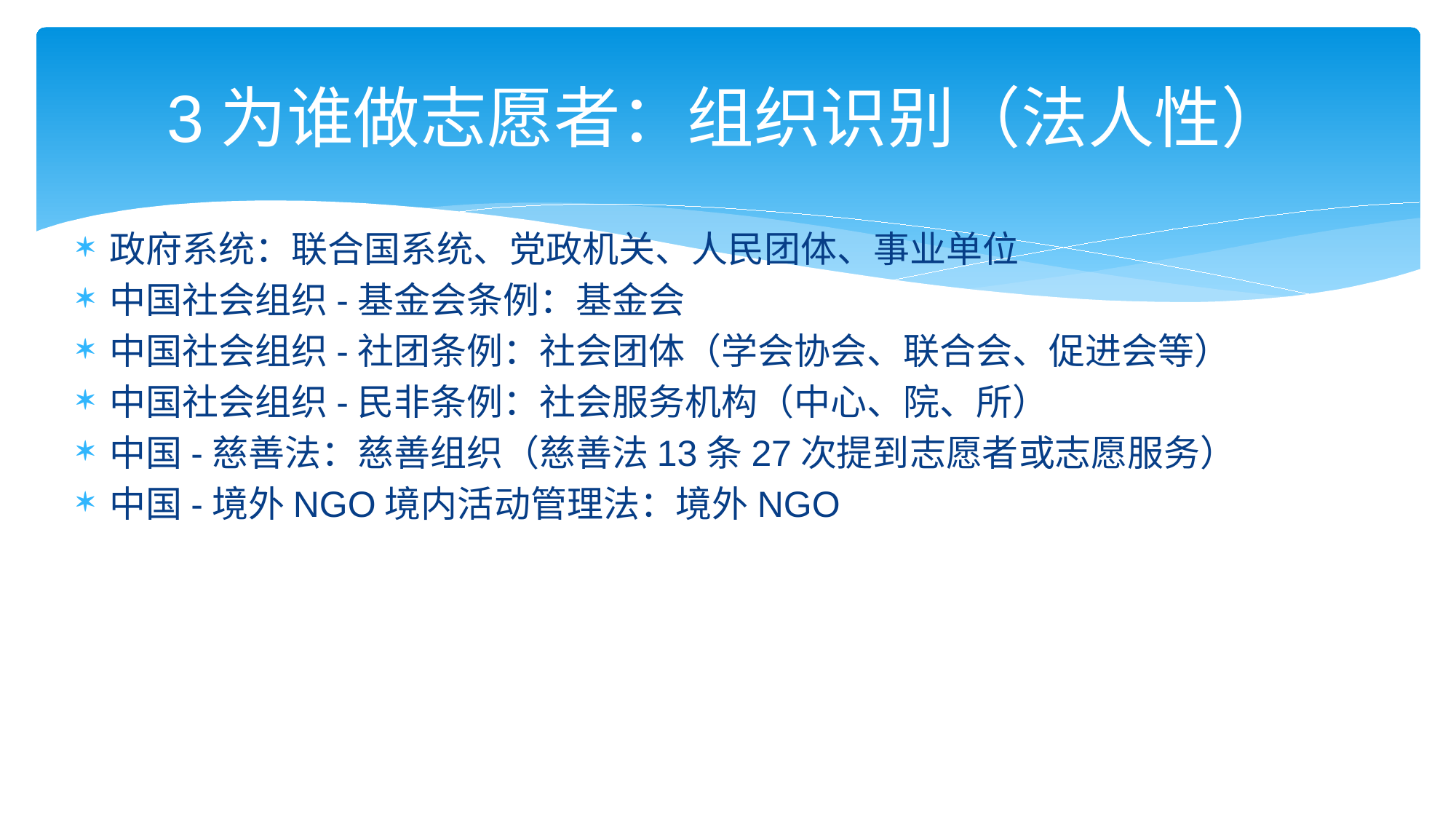

# 3为谁做志愿者：组织识别（法人性）
政府系统：联合国系统、党政机关、人民团体、事业单位
中国社会组织-基金会条例：基金会
中国社会组织-社团条例：社会团体（学会协会、联合会、促进会等）
中国社会组织-民非条例：社会服务机构（中心、院、所）
中国-慈善法：慈善组织（慈善法13条27次提到志愿者或志愿服务）
中国-境外NGO境内活动管理法：境外NGO